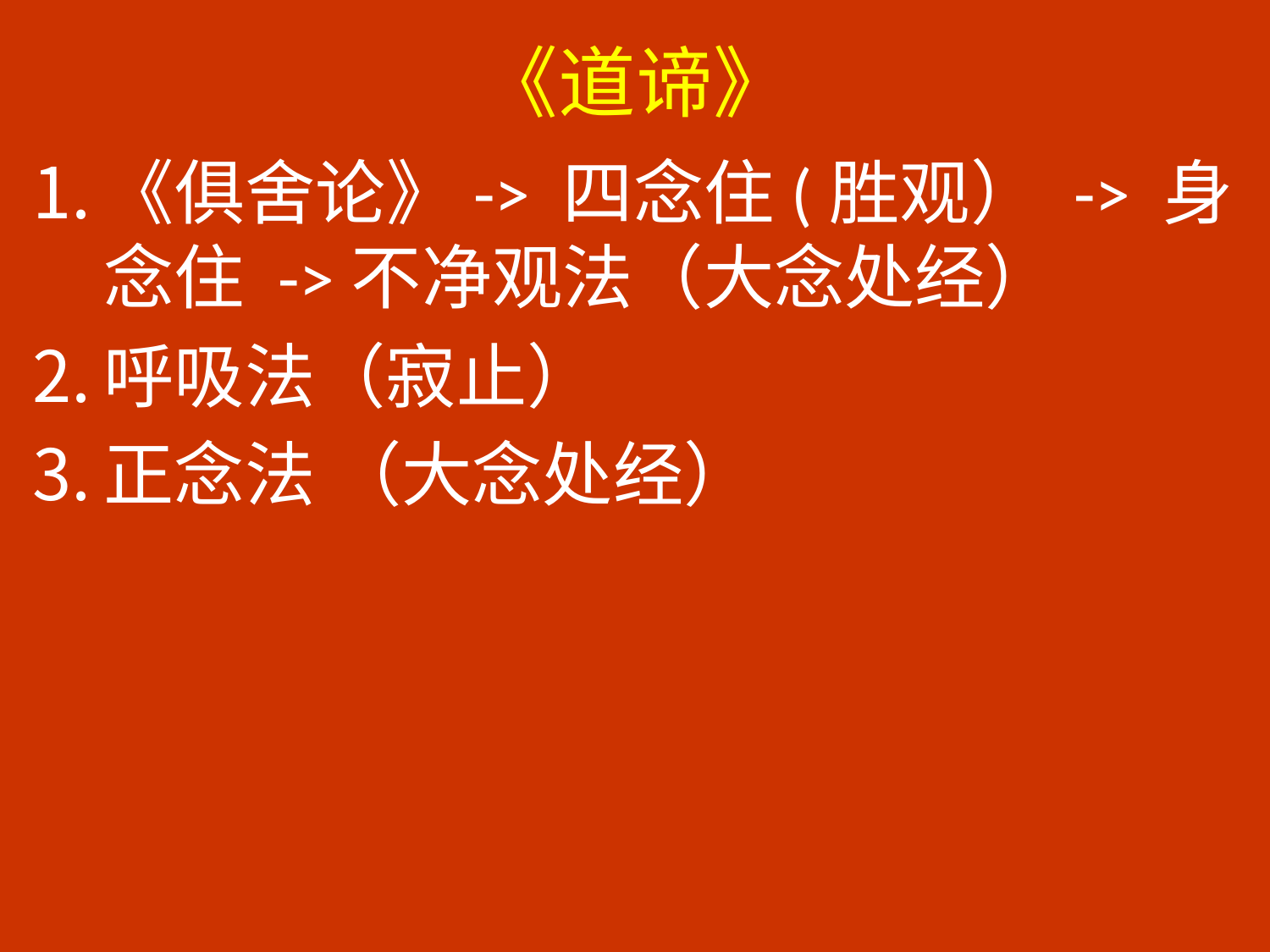

# 《道谛》
《俱舍论》-> 四念住(胜观） -> 身念住 ->不净观法（大念处经）
呼吸法（寂止）
正念法 （大念处经）